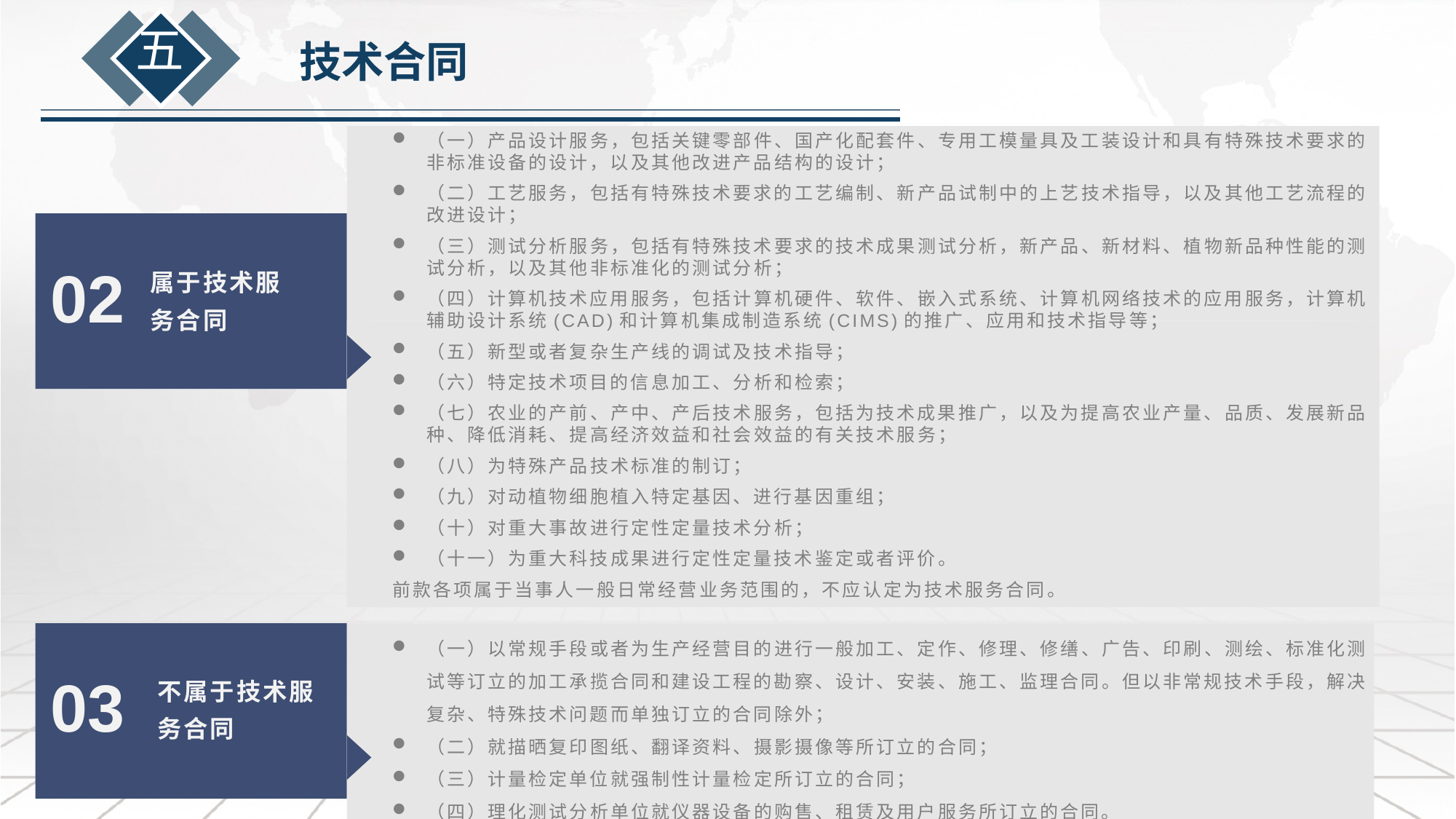

五

技术合同

（一）产品设计服务，包括关键零部件、国产化配套件、专用工模量具及工装设计和具有特殊技术要求的非标准设备的设计，以及其他改进产品结构的设计；
（二）工艺服务，包括有特殊技术要求的工艺编制、新产品试制中的上艺技术指导，以及其他工艺流程的改进设计；
（三）测试分析服务，包括有特殊技术要求的技术成果测试分析，新产品、新材料、植物新品种性能的测试分析，以及其他非标准化的测试分析；
（四）计算机技术应用服务，包括计算机硬件、软件、嵌入式系统、计算机网络技术的应用服务，计算机辅助设计系统(CAD)和计算机集成制造系统(CIMS)的推广、应用和技术指导等；
（五）新型或者复杂生产线的调试及技术指导；
（六）特定技术项目的信息加工、分析和检索；
（七）农业的产前、产中、产后技术服务，包括为技术成果推广，以及为提高农业产量、品质、发展新品种、降低消耗、提高经济效益和社会效益的有关技术服务；
（八）为特殊产品技术标准的制订；
（九）对动植物细胞植入特定基因、进行基因重组；
（十）对重大事故进行定性定量技术分析；
（十一）为重大科技成果进行定性定量技术鉴定或者评价。
前款各项属于当事人一般日常经营业务范围的，不应认定为技术服务合同。

02
属于技术服务合同

（一）以常规手段或者为生产经营目的进行一般加工、定作、修理、修缮、广告、印刷、测绘、标准化测试等订立的加工承揽合同和建设工程的勘察、设计、安装、施工、监理合同。但以非常规技术手段，解决复杂、特殊技术问题而单独订立的合同除外；
（二）就描晒复印图纸、翻译资料、摄影摄像等所订立的合同；
（三）计量检定单位就强制性计量检定所订立的合同；
（四）理化测试分析单位就仪器设备的购售、租赁及用户服务所订立的合同。
03
不属于技术服务合同